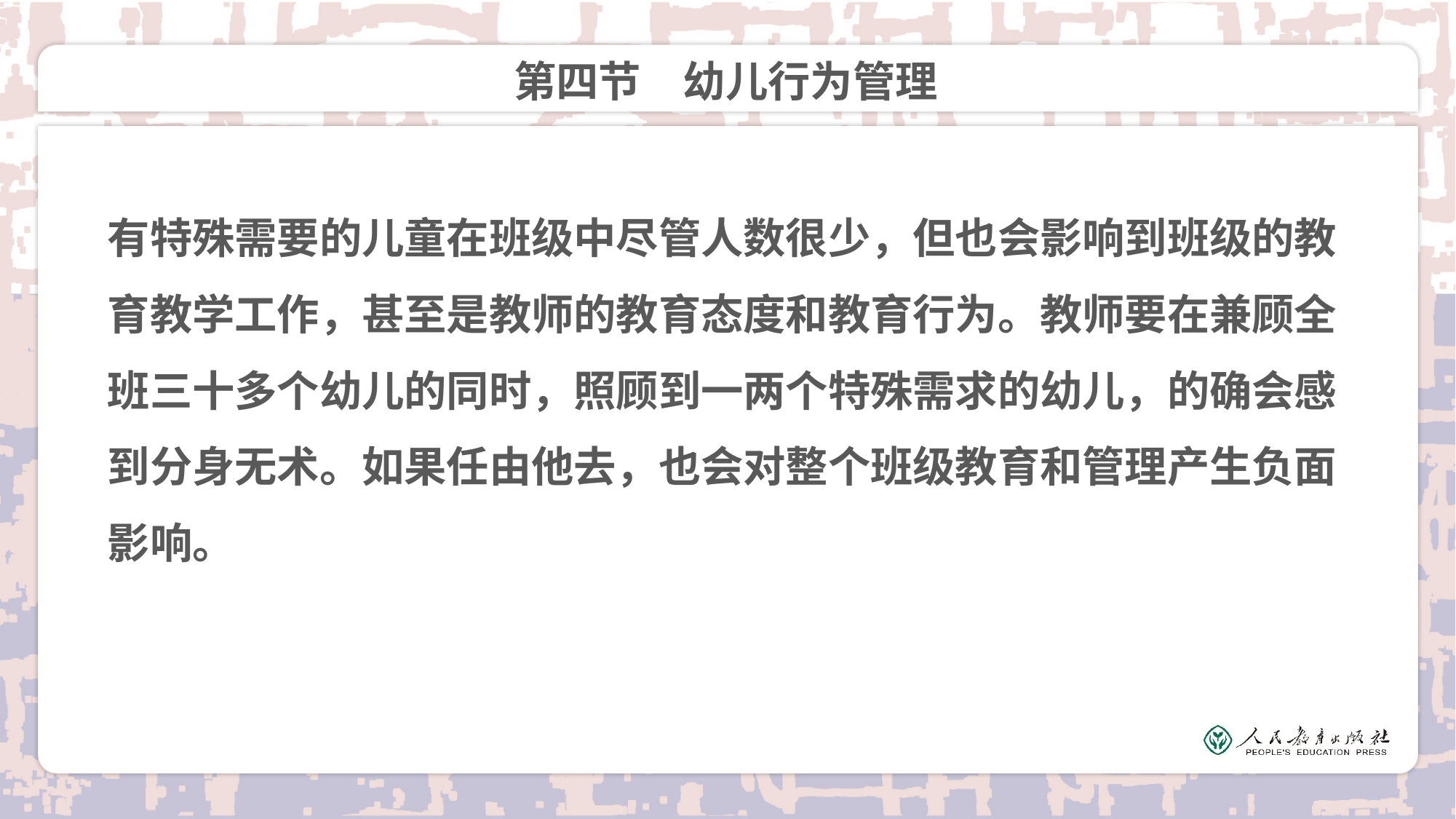

# 第四节　幼儿行为管理
有特殊需要的儿童在班级中尽管人数很少，但也会影响到班级的教育教学工作，甚至是教师的教育态度和教育行为。教师要在兼顾全班三十多个幼儿的同时，照顾到一两个特殊需求的幼儿，的确会感到分身无术。如果任由他去，也会对整个班级教育和管理产生负面影响。